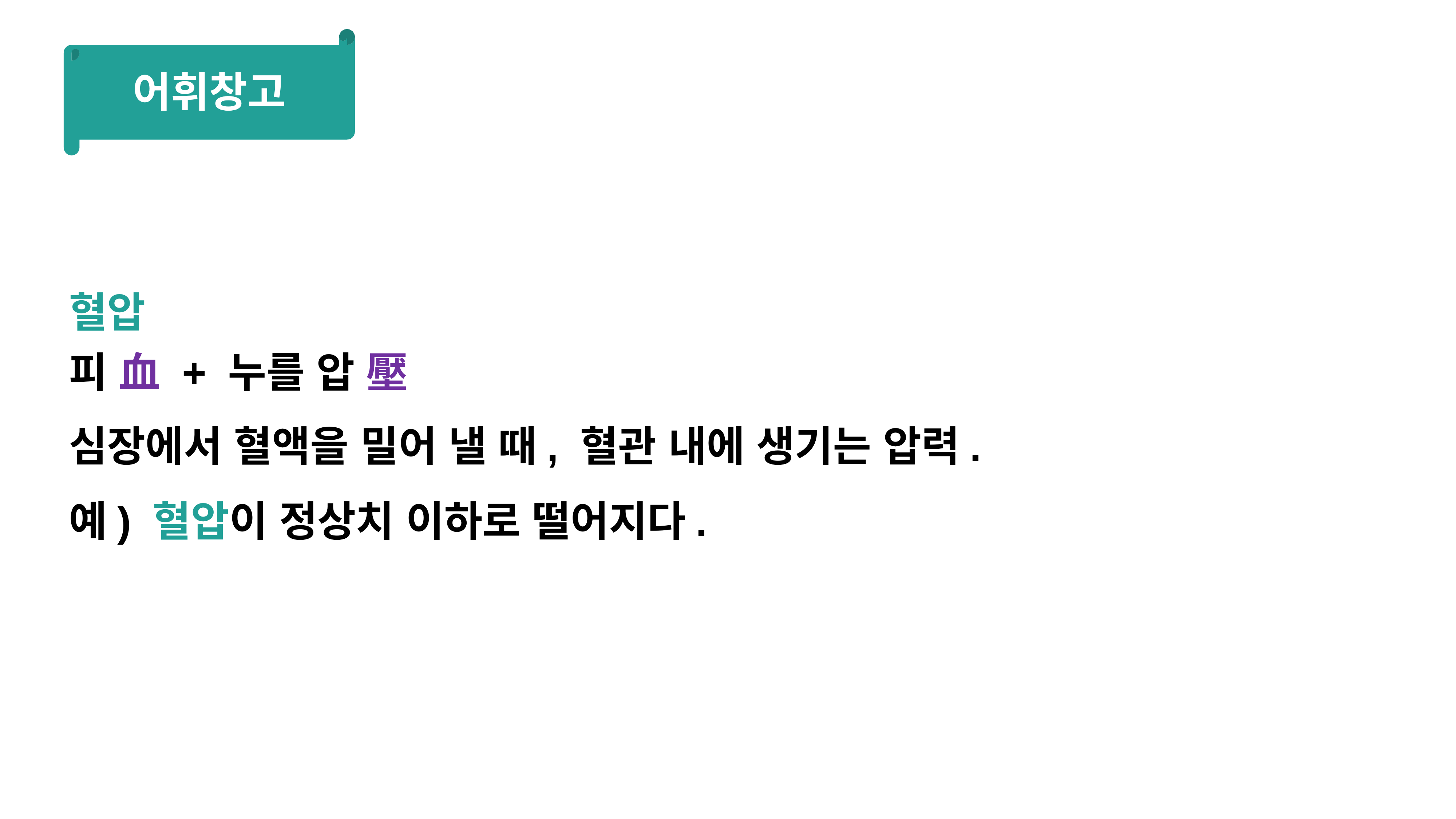

어휘창고
혈압
피 血 + 누를 압 壓
심장에서 혈액을 밀어 낼 때, 혈관 내에 생기는 압력.
예) 혈압이 정상치 이하로 떨어지다.